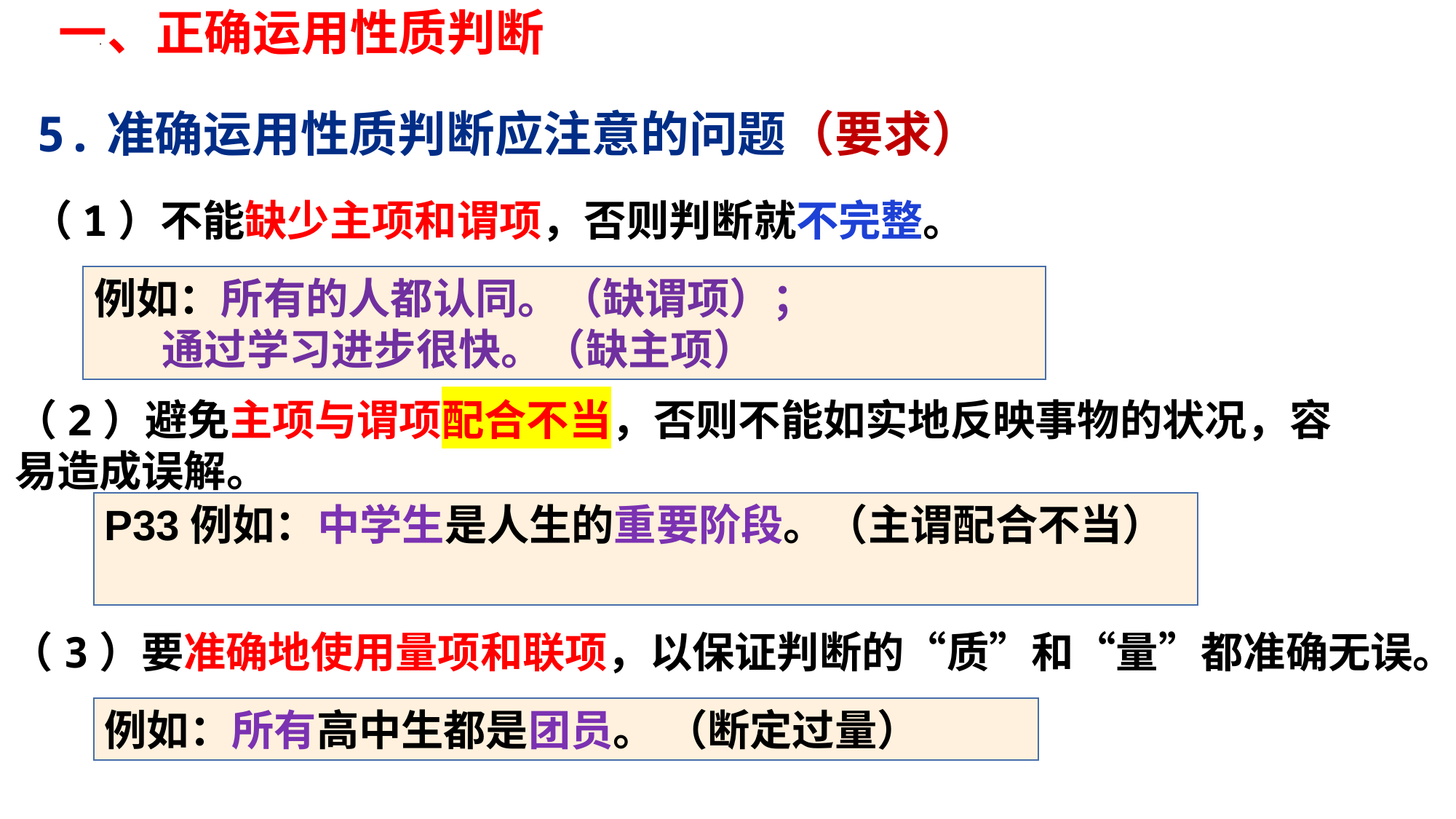

一、正确运用性质判断
5.准确运用性质判断应注意的问题（要求）
（1）不能缺少主项和谓项，否则判断就不完整。
例如：所有的人都认同。（缺谓项）；
      通过学习进步很快。（缺主项）
（2）避免主项与谓项配合不当，否则不能如实地反映事物的状况，容易造成误解。
P33例如：中学生是人生的重要阶段。（主谓配合不当）
（3）要准确地使用量项和联项，以保证判断的“质”和“量”都准确无误。
例如：所有高中生都是团员。 （断定过量）